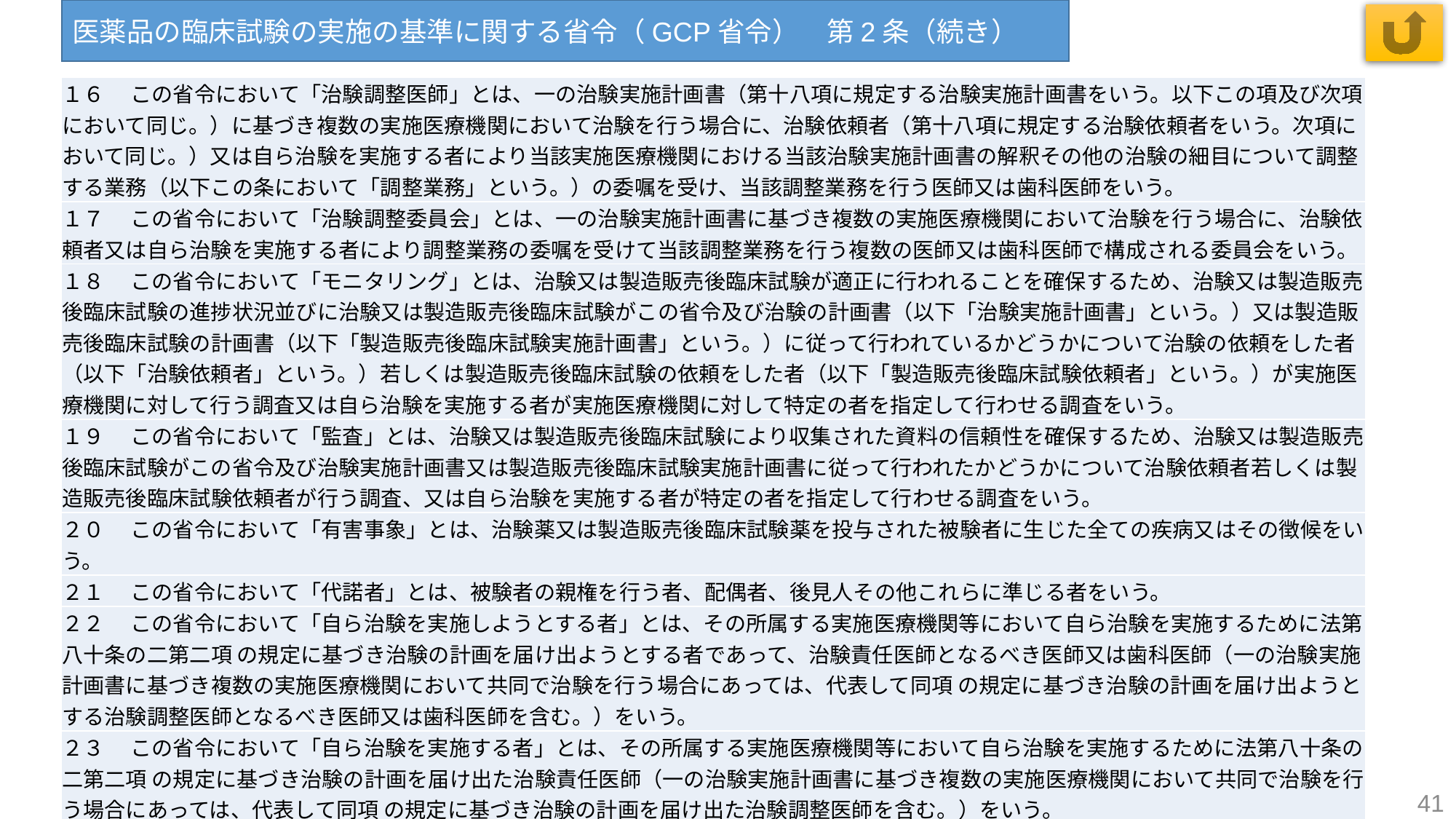

医薬品の臨床試験の実施の基準に関する省令（GCP省令）　第2条（続き）

| １６ 　この省令において「治験調整医師」とは、一の治験実施計画書（第十八項に規定する治験実施計画書をいう。以下この項及び次項において同じ。）に基づき複数の実施医療機関において治験を行う場合に、治験依頼者（第十八項に規定する治験依頼者をいう。次項において同じ。）又は自ら治験を実施する者により当該実施医療機関における当該治験実施計画書の解釈その他の治験の細目について調整する業務（以下この条において「調整業務」という。）の委嘱を受け、当該調整業務を行う医師又は歯科医師をいう。 |
| --- |
| １７ 　この省令において「治験調整委員会」とは、一の治験実施計画書に基づき複数の実施医療機関において治験を行う場合に、治験依頼者又は自ら治験を実施する者により調整業務の委嘱を受けて当該調整業務を行う複数の医師又は歯科医師で構成される委員会をいう。 |
| １８ 　この省令において「モニタリング」とは、治験又は製造販売後臨床試験が適正に行われることを確保するため、治験又は製造販売後臨床試験の進捗状況並びに治験又は製造販売後臨床試験がこの省令及び治験の計画書（以下「治験実施計画書」という。）又は製造販売後臨床試験の計画書（以下「製造販売後臨床試験実施計画書」という。）に従って行われているかどうかについて治験の依頼をした者（以下「治験依頼者」という。）若しくは製造販売後臨床試験の依頼をした者（以下「製造販売後臨床試験依頼者」という。）が実施医療機関に対して行う調査又は自ら治験を実施する者が実施医療機関に対して特定の者を指定して行わせる調査をいう。 |
| １９ 　この省令において「監査」とは、治験又は製造販売後臨床試験により収集された資料の信頼性を確保するため、治験又は製造販売後臨床試験がこの省令及び治験実施計画書又は製造販売後臨床試験実施計画書に従って行われたかどうかについて治験依頼者若しくは製造販売後臨床試験依頼者が行う調査、又は自ら治験を実施する者が特定の者を指定して行わせる調査をいう。 |
| ２０ 　この省令において「有害事象」とは、治験薬又は製造販売後臨床試験薬を投与された被験者に生じた全ての疾病又はその徴候をいう。 |
| ２１ 　この省令において「代諾者」とは、被験者の親権を行う者、配偶者、後見人その他これらに準じる者をいう。 |
| ２２ 　この省令において「自ら治験を実施しようとする者」とは、その所属する実施医療機関等において自ら治験を実施するために法第八十条の二第二項 の規定に基づき治験の計画を届け出ようとする者であって、治験責任医師となるべき医師又は歯科医師（一の治験実施計画書に基づき複数の実施医療機関において共同で治験を行う場合にあっては、代表して同項 の規定に基づき治験の計画を届け出ようとする治験調整医師となるべき医師又は歯科医師を含む。）をいう。 |
| ２３ 　この省令において「自ら治験を実施する者」とは、その所属する実施医療機関等において自ら治験を実施するために法第八十条の二第二項 の規定に基づき治験の計画を届け出た治験責任医師（一の治験実施計画書に基づき複数の実施医療機関において共同で治験を行う場合にあっては、代表して同項 の規定に基づき治験の計画を届け出た治験調整医師を含む。）をいう。 |
| ２４ 　この省令において「治験薬提供者」とは、自ら治験を実施する者に対して治験薬を提供する者をいう。 |
| ２５ 　この省令において「拡大治験」とは、人道的見地から実施される治験をいう。 |